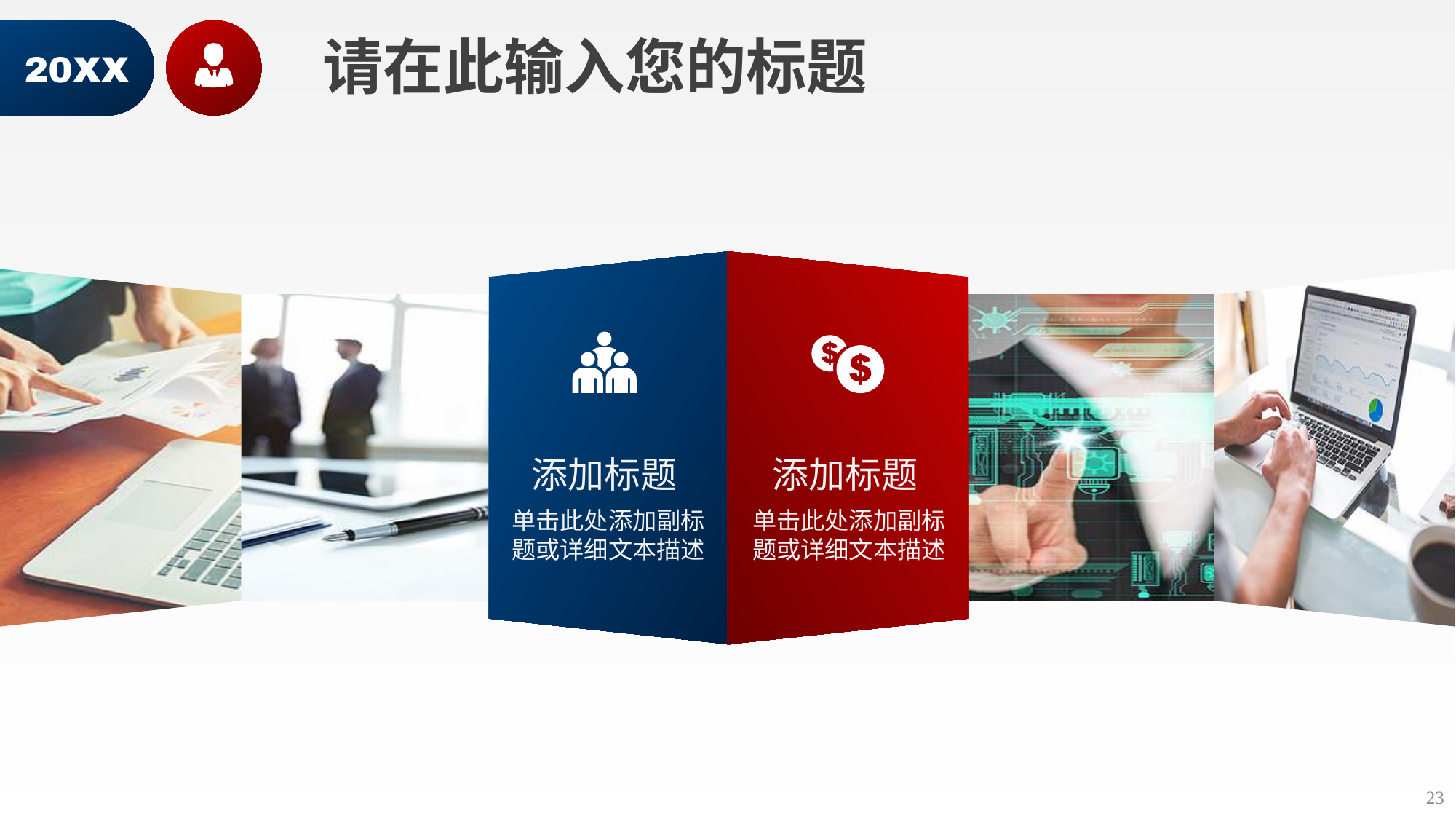

20XX

请在此输入您的标题

添加标题
单击此处添加副标题或详细文本描述

添加标题
单击此处添加副标题或详细文本描述

23